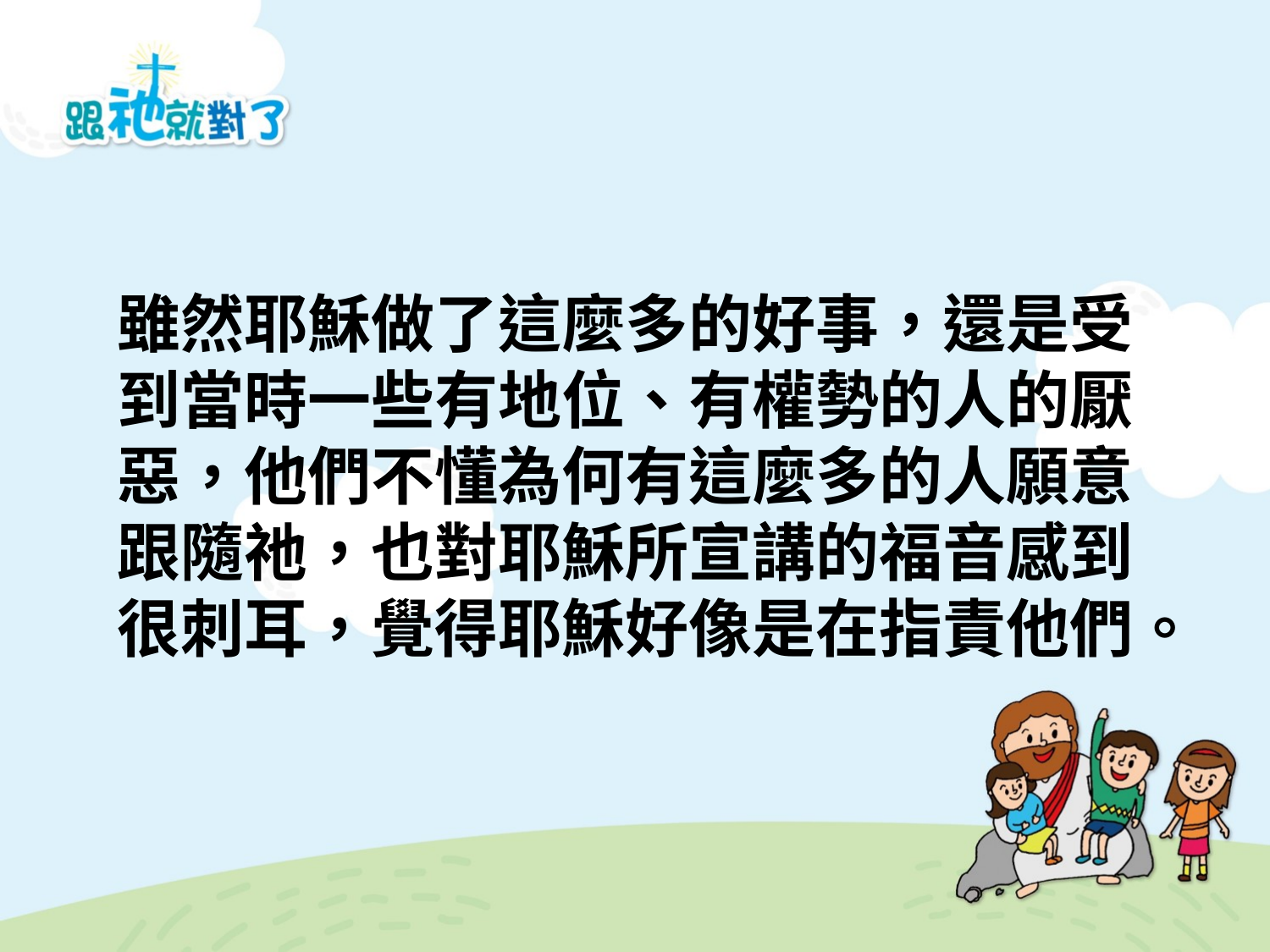

雖然耶穌做了這麼多的好事，還是受到當時一些有地位、有權勢的人的厭惡，他們不懂為何有這麼多的人願意跟隨祂，也對耶穌所宣講的福音感到很刺耳，覺得耶穌好像是在指責他們。